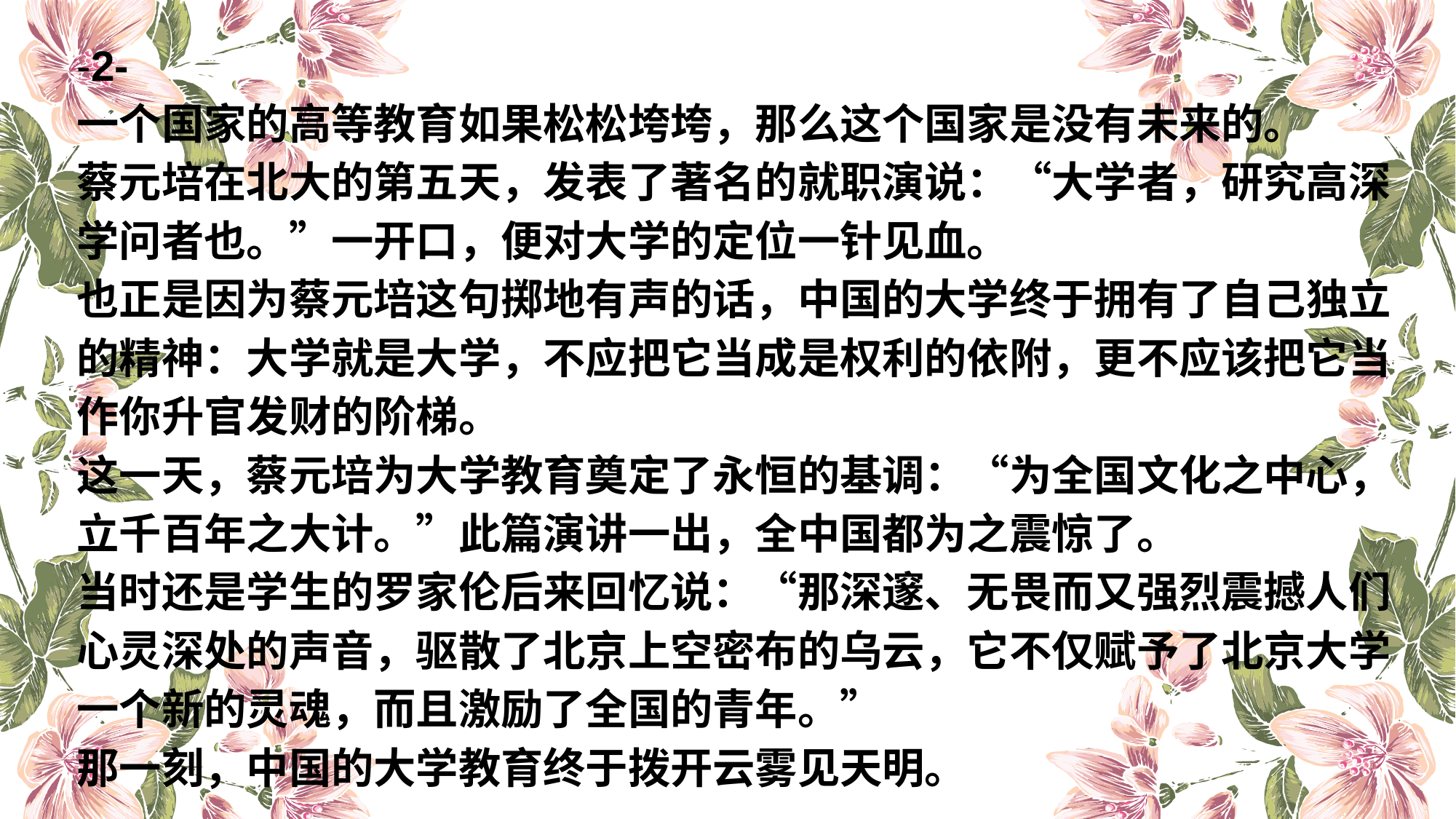

-2-
一个国家的高等教育如果松松垮垮，那么这个国家是没有未来的。
蔡元培在北大的第五天，发表了著名的就职演说：“大学者，研究高深学问者也。”一开口，便对大学的定位一针见血。
也正是因为蔡元培这句掷地有声的话，中国的大学终于拥有了自己独立的精神：大学就是大学，不应把它当成是权利的依附，更不应该把它当作你升官发财的阶梯。
这一天，蔡元培为大学教育奠定了永恒的基调：“为全国文化之中心，立千百年之大计。”此篇演讲一出，全中国都为之震惊了。
当时还是学生的罗家伦后来回忆说：“那深邃、无畏而又强烈震撼人们心灵深处的声音，驱散了北京上空密布的乌云，它不仅赋予了北京大学一个新的灵魂，而且激励了全国的青年。”
那一刻，中国的大学教育终于拨开云雾见天明。